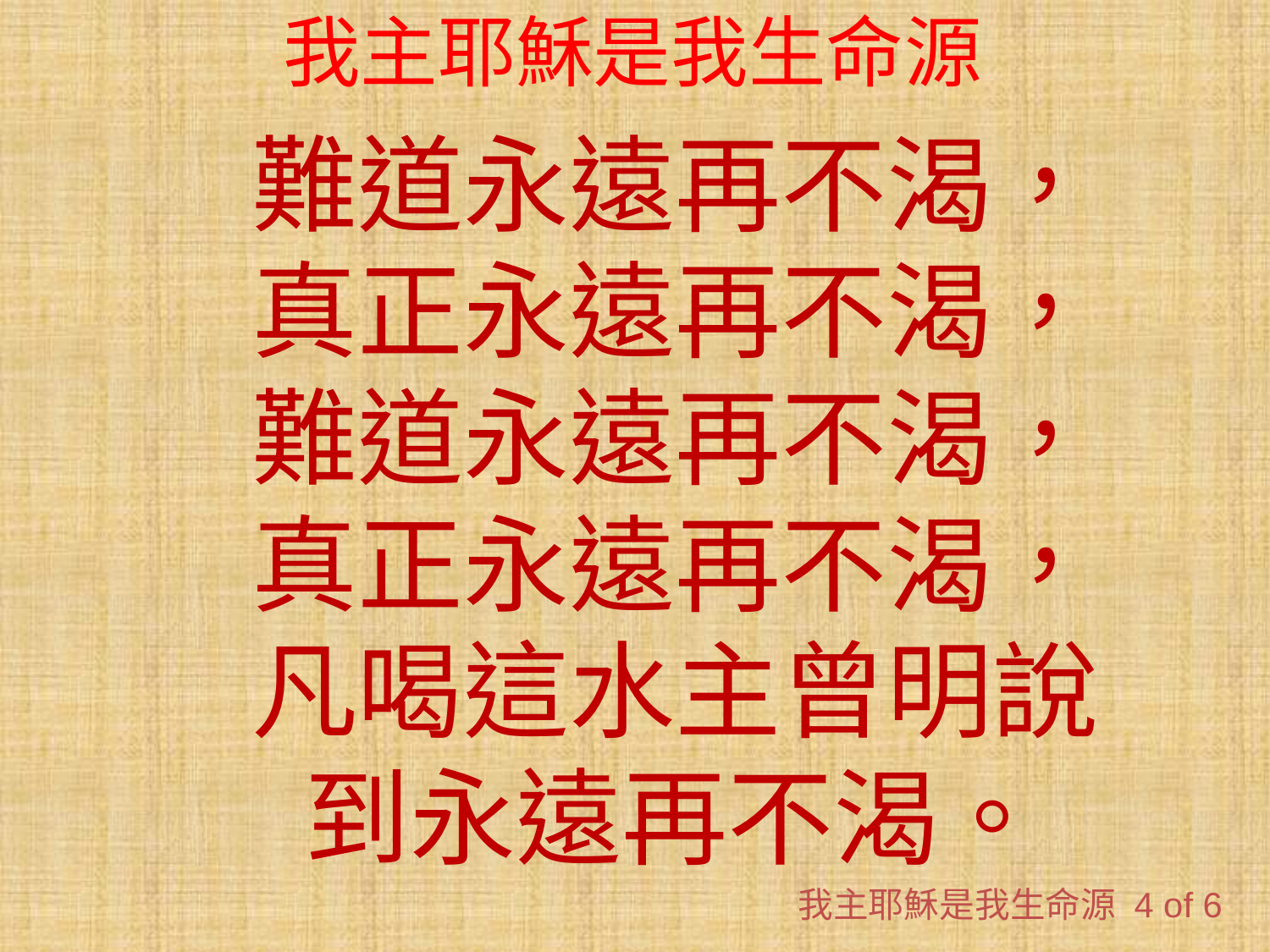

# 我主耶穌是我生命源
難道永遠再不渴，
真正永遠再不渴，
難道永遠再不渴，
真正永遠再不渴，
凡喝這水主曾明說
到永遠再不渴。
我主耶穌是我生命源 4 of 6